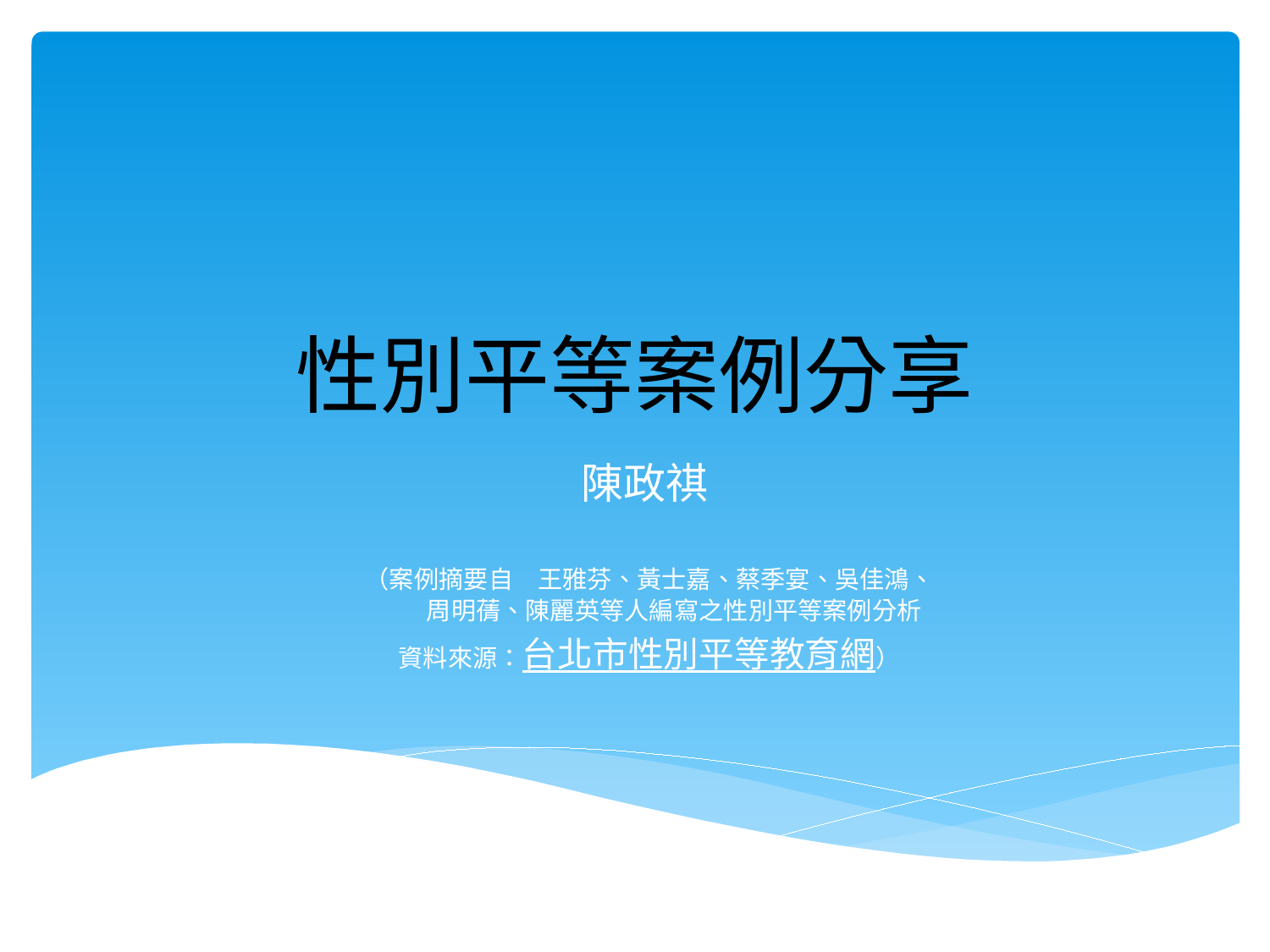

# 性別平等案例分享
陳政祺

（案例摘要自　王雅芬、黃士嘉、蔡季宴、吳佳鴻、
　　周明蒨、陳麗英等人編寫之性別平等案例分析
資料來源：台北市性別平等教育網）